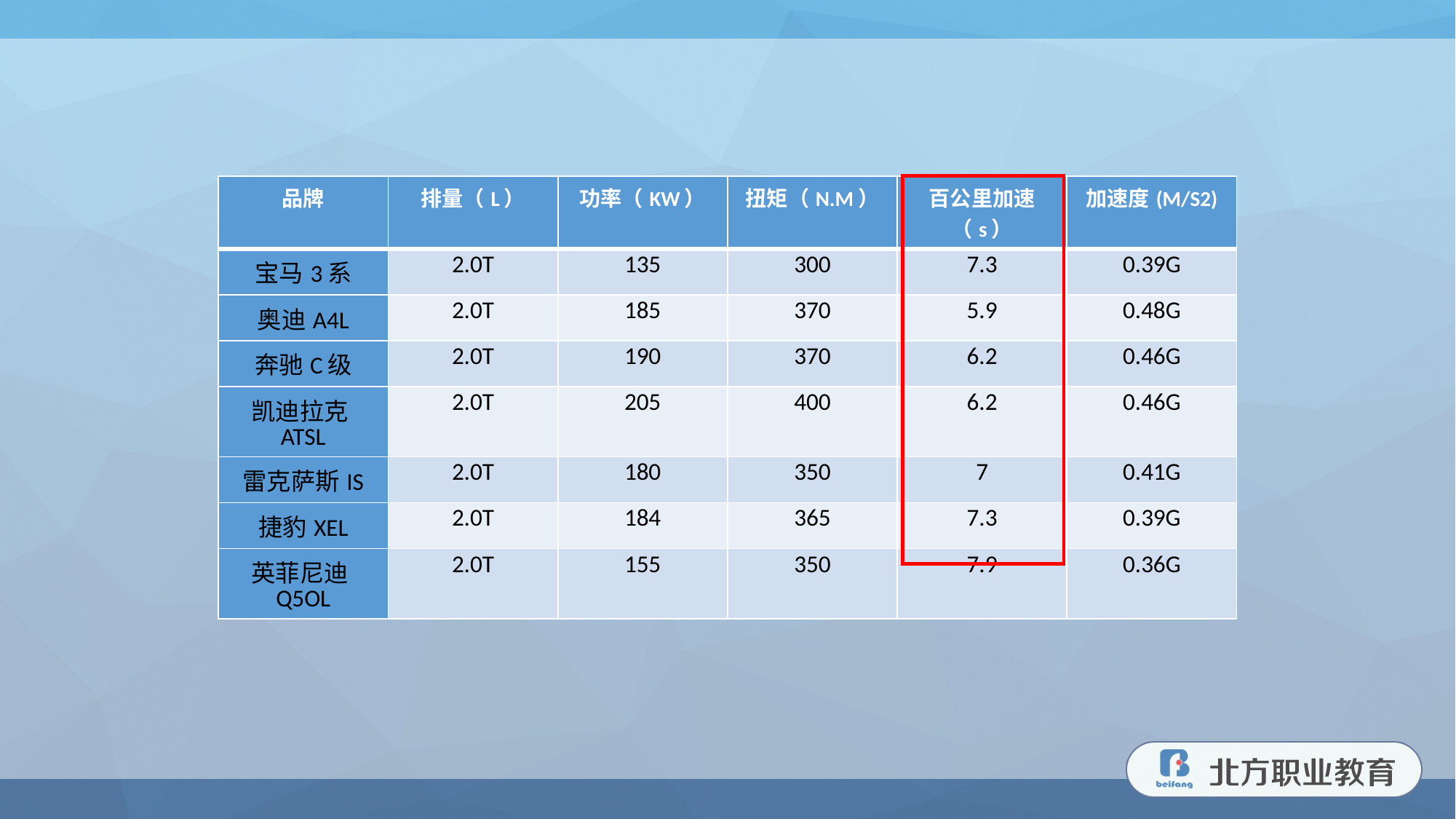

| 品牌 | 排量（L） | 功率（KW） | 扭矩（N.M） | 百公里加速（s） | 加速度(M/S2) |
| --- | --- | --- | --- | --- | --- |
| 宝马3系 | 2.0T | 135 | 300 | 7.3 | 0.39G |
| 奥迪A4L | 2.0T | 185 | 370 | 5.9 | 0.48G |
| 奔驰C级 | 2.0T | 190 | 370 | 6.2 | 0.46G |
| 凯迪拉克ATSL | 2.0T | 205 | 400 | 6.2 | 0.46G |
| 雷克萨斯IS | 2.0T | 180 | 350 | 7 | 0.41G |
| 捷豹XEL | 2.0T | 184 | 365 | 7.3 | 0.39G |
| 英菲尼迪Q5OL | 2.0T | 155 | 350 | 7.9 | 0.36G |